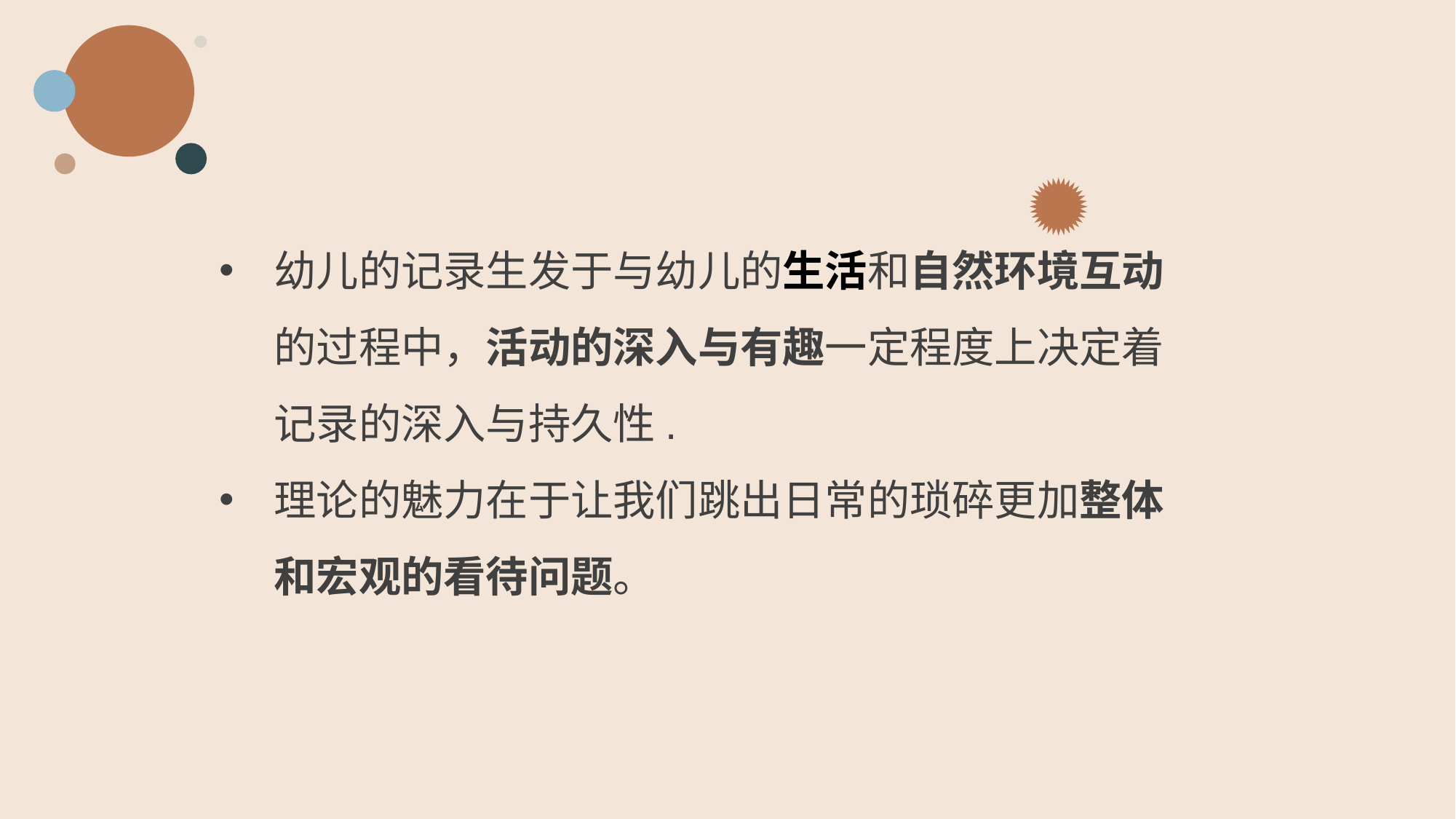

幼儿的记录生发于与幼儿的生活和自然环境互动的过程中，活动的深入与有趣一定程度上决定着记录的深入与持久性.
理论的魅力在于让我们跳出日常的琐碎更加整体和宏观的看待问题。